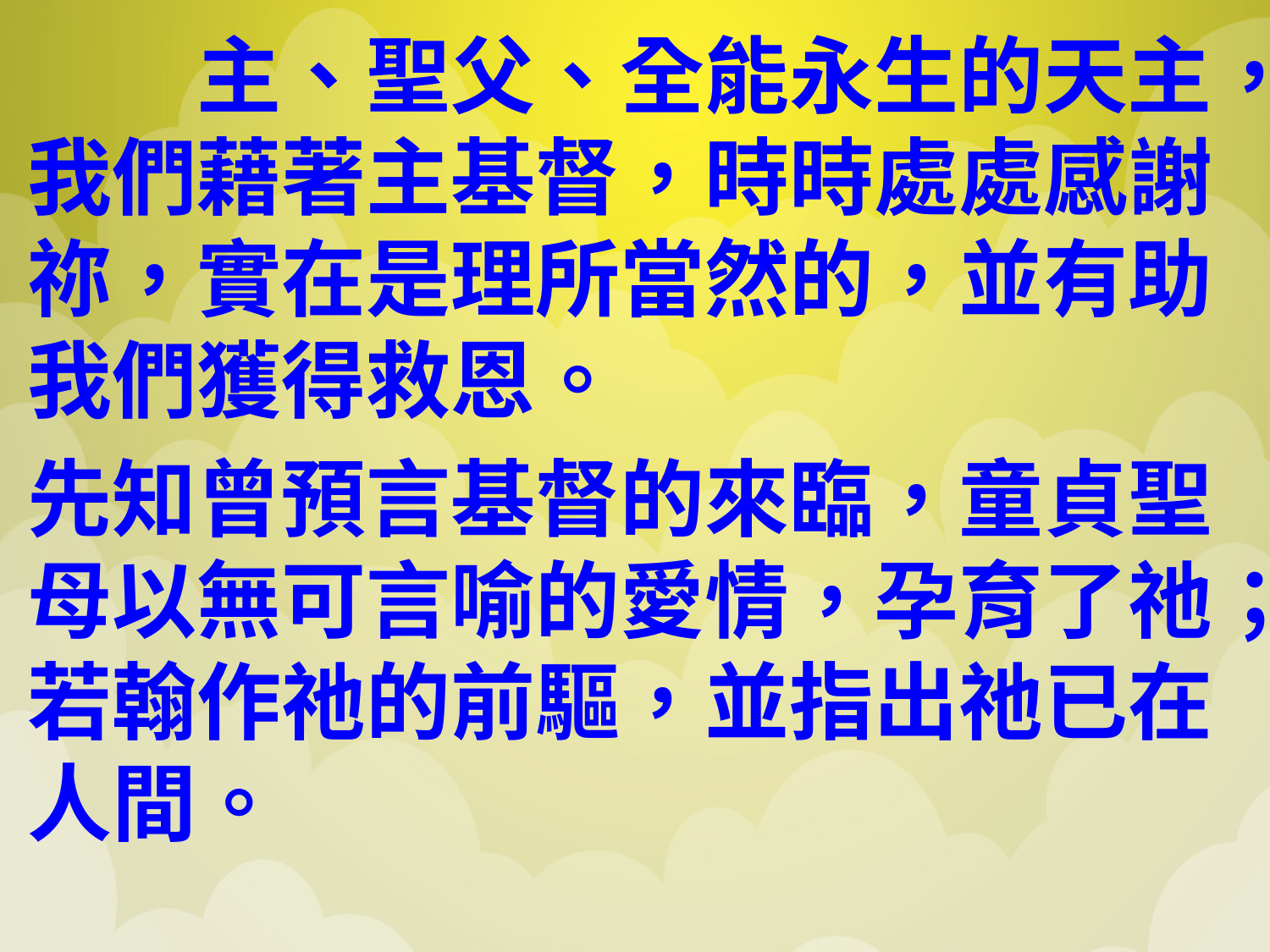

主、聖父、全能永生的天主，我們藉著主基督，時時處處感謝祢，實在是理所當然的，並有助我們獲得救恩。
先知曾預言基督的來臨，童貞聖母以無可言喻的愛情，孕育了祂；若翰作祂的前驅，並指出祂已在人間。